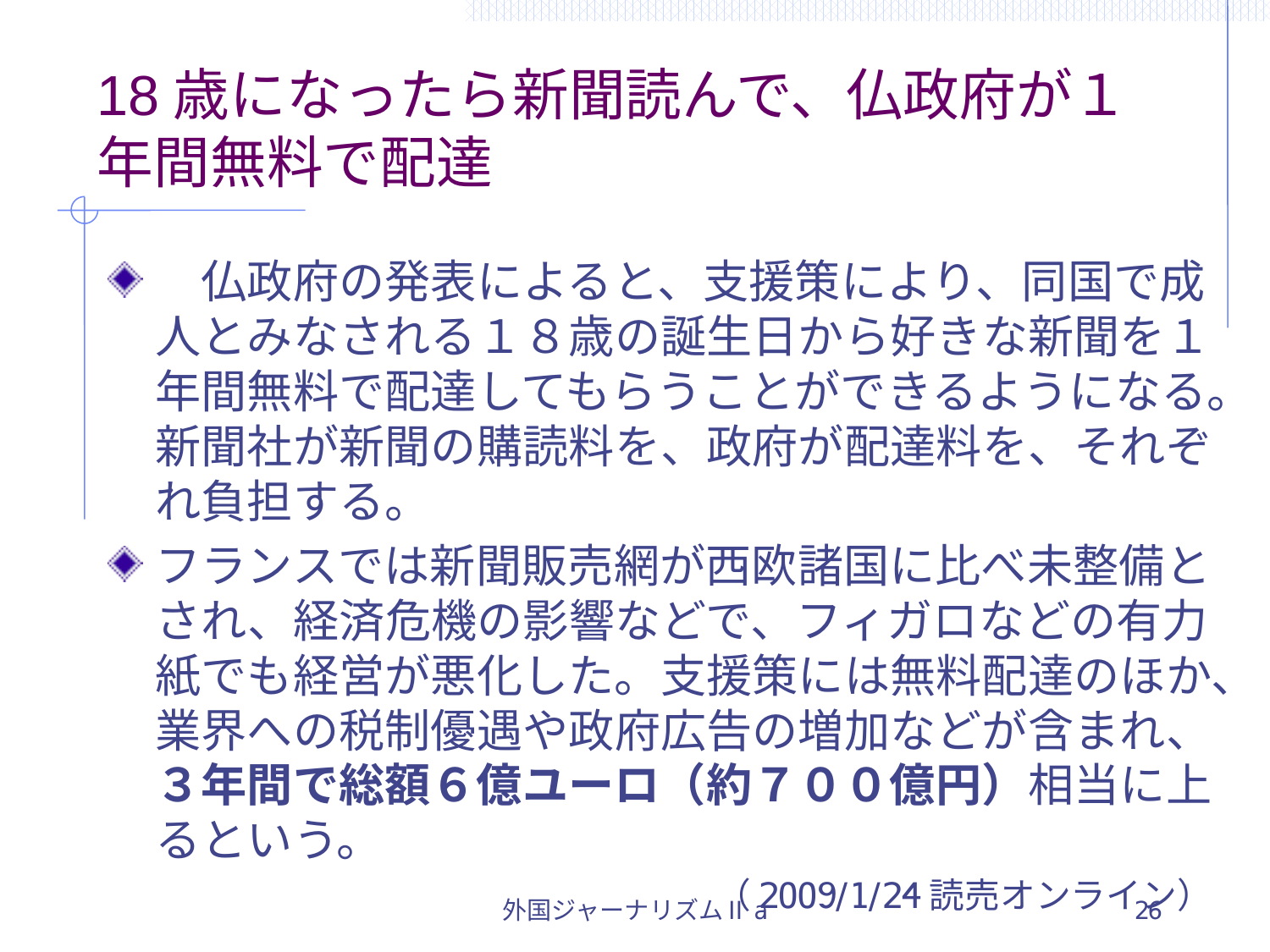

# 18歳になったら新聞読んで、仏政府が１年間無料で配達
　仏政府の発表によると、支援策により、同国で成人とみなされる１８歳の誕生日から好きな新聞を１年間無料で配達してもらうことができるようになる。新聞社が新聞の購読料を、政府が配達料を、それぞれ負担する。
フランスでは新聞販売網が西欧諸国に比べ未整備とされ、経済危機の影響などで、フィガロなどの有力紙でも経営が悪化した。支援策には無料配達のほか、業界への税制優遇や政府広告の増加などが含まれ、３年間で総額６億ユーロ（約７００億円）相当に上るという。
（2009/1/24読売オンライン）
外国ジャーナリズムⅡa
26